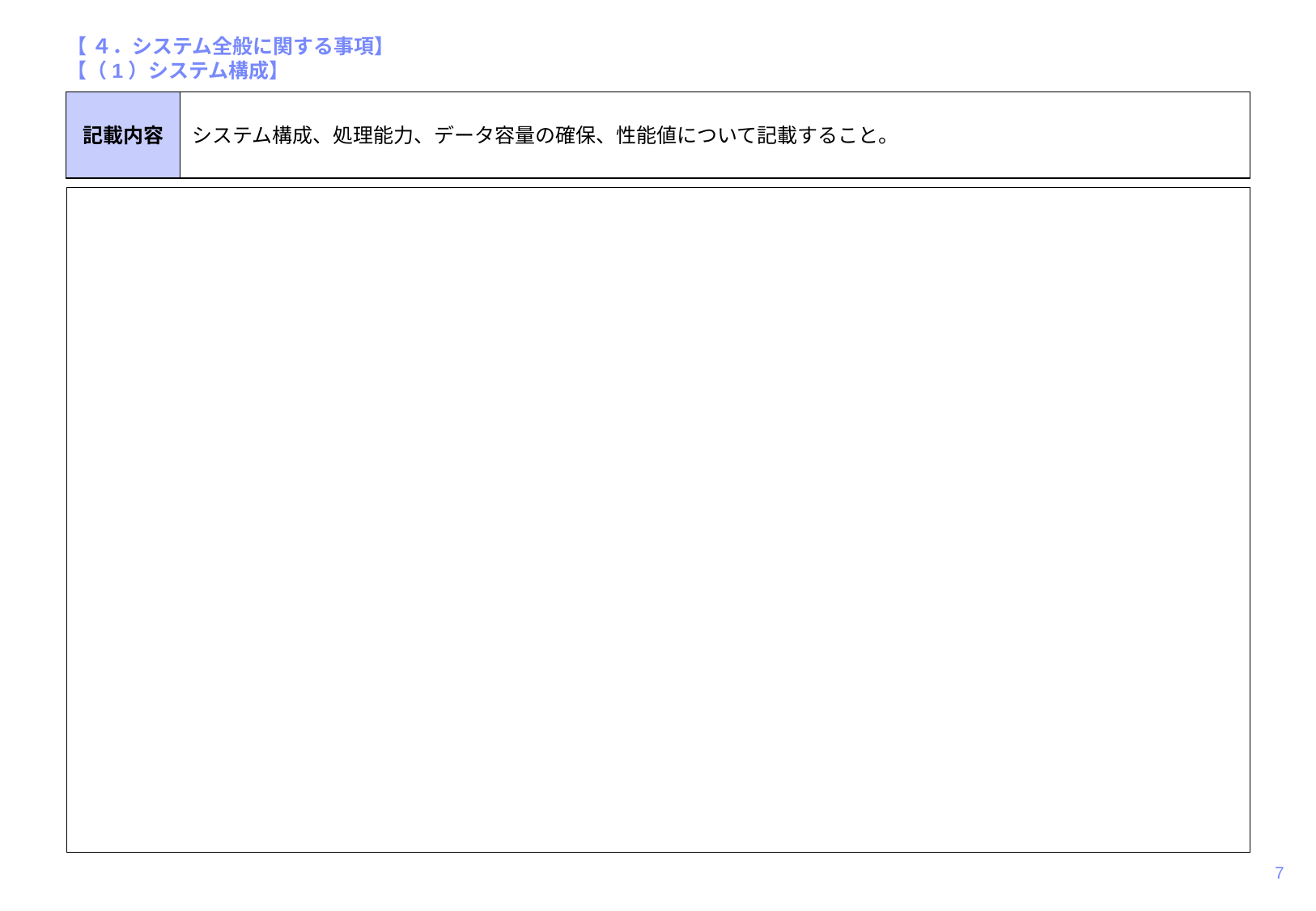

7
【 ４．システム全般に関する事項】
【（1）システム構成】
記載内容
システム構成、処理能力、データ容量の確保、性能値について記載すること。